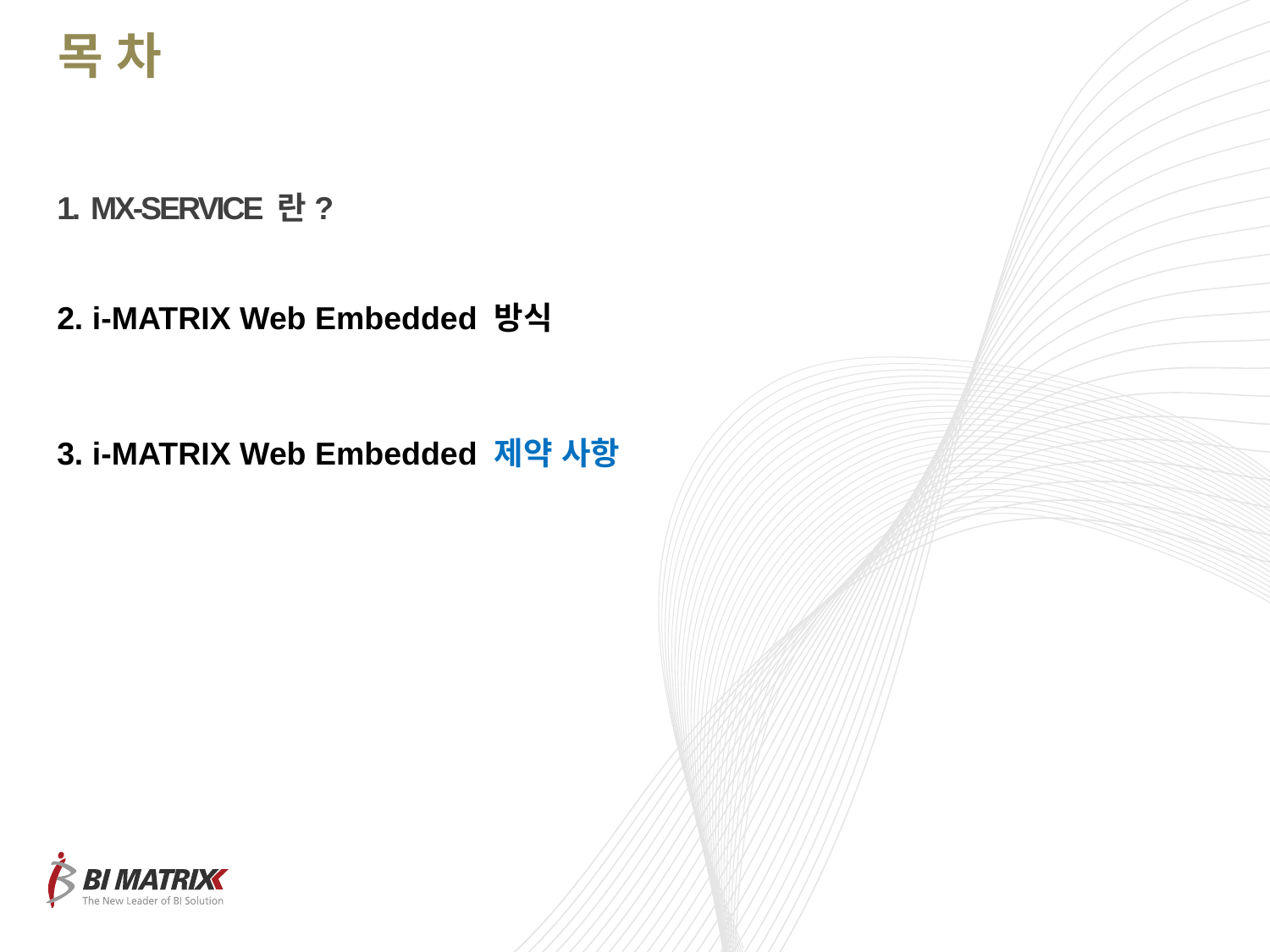

목 차
1.  MX-SERVICE 란?

2. i-MATRIX Web Embedded 방식

3. i-MATRIX Web Embedded 제약 사항